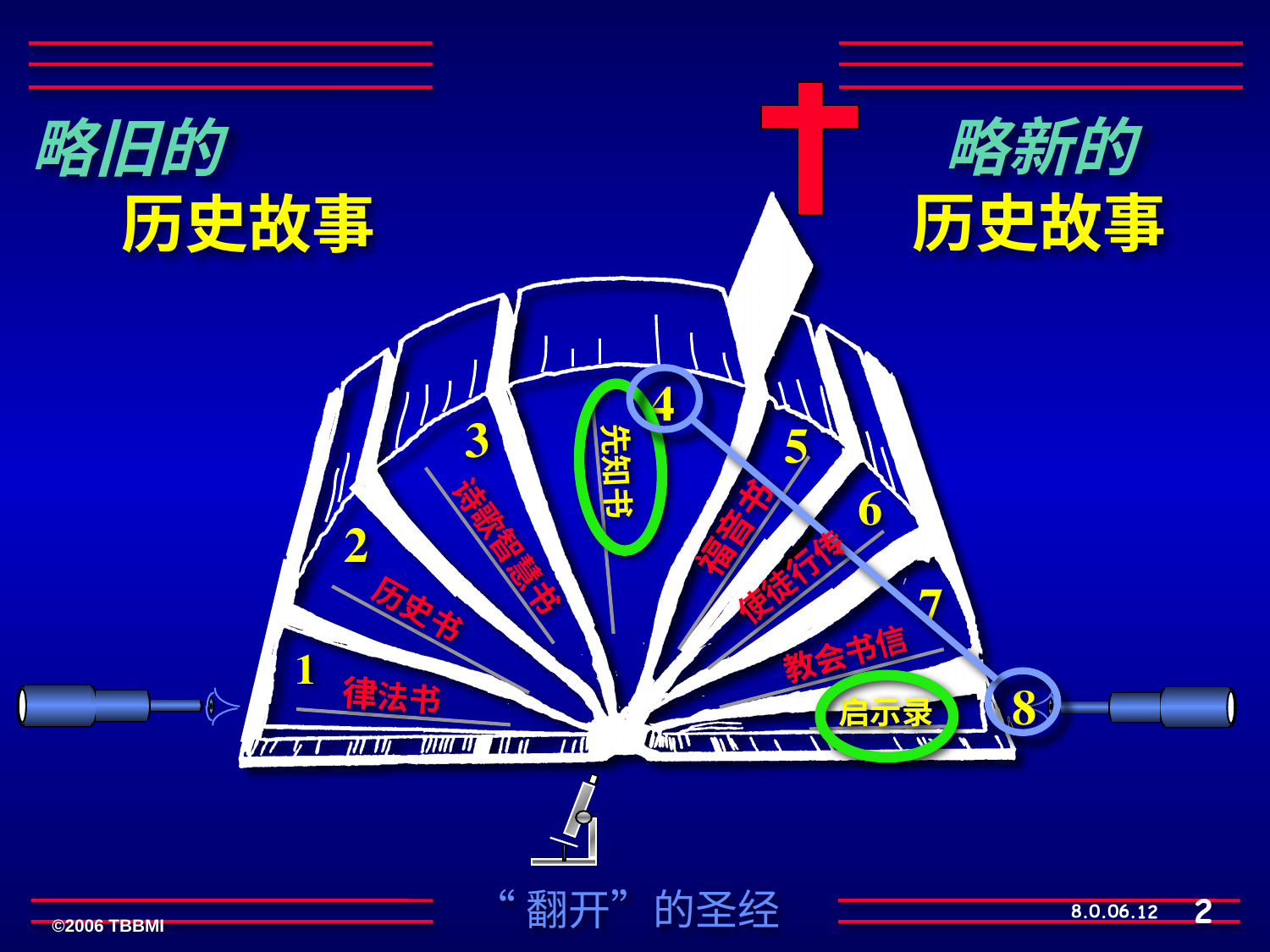

略新的
历史故事
略旧的                  历史故事
4

3
5

福音书

6
2
先知书

使徒行传
诗歌智慧书
7

历史书
教会书信
1

律法书
8

启示录

2
12